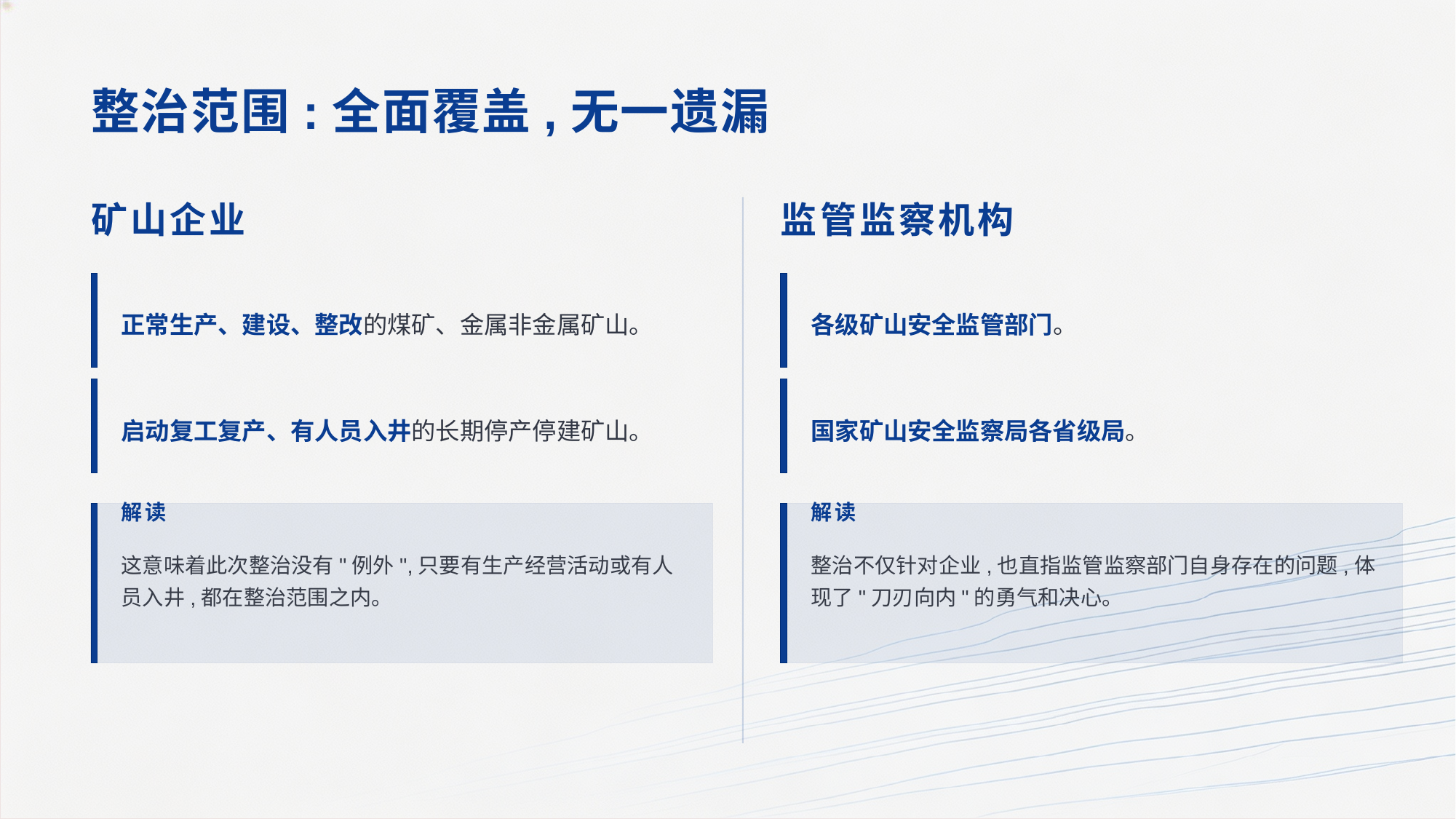

整治范围:全面覆盖,无一遗漏
矿山企业
监管监察机构

正常生产、建设、整改的煤矿、金属非金属矿山。

各级矿山安全监管部门。

启动复工复产、有人员入井的长期停产停建矿山。

国家矿山安全监察局各省级局。

解读

解读
这意味着此次整治没有"例外",只要有生产经营活动或有人员入井,都在整治范围之内。
整治不仅针对企业,也直指监管监察部门自身存在的问题,体现了"刀刃向内"的勇气和决心。